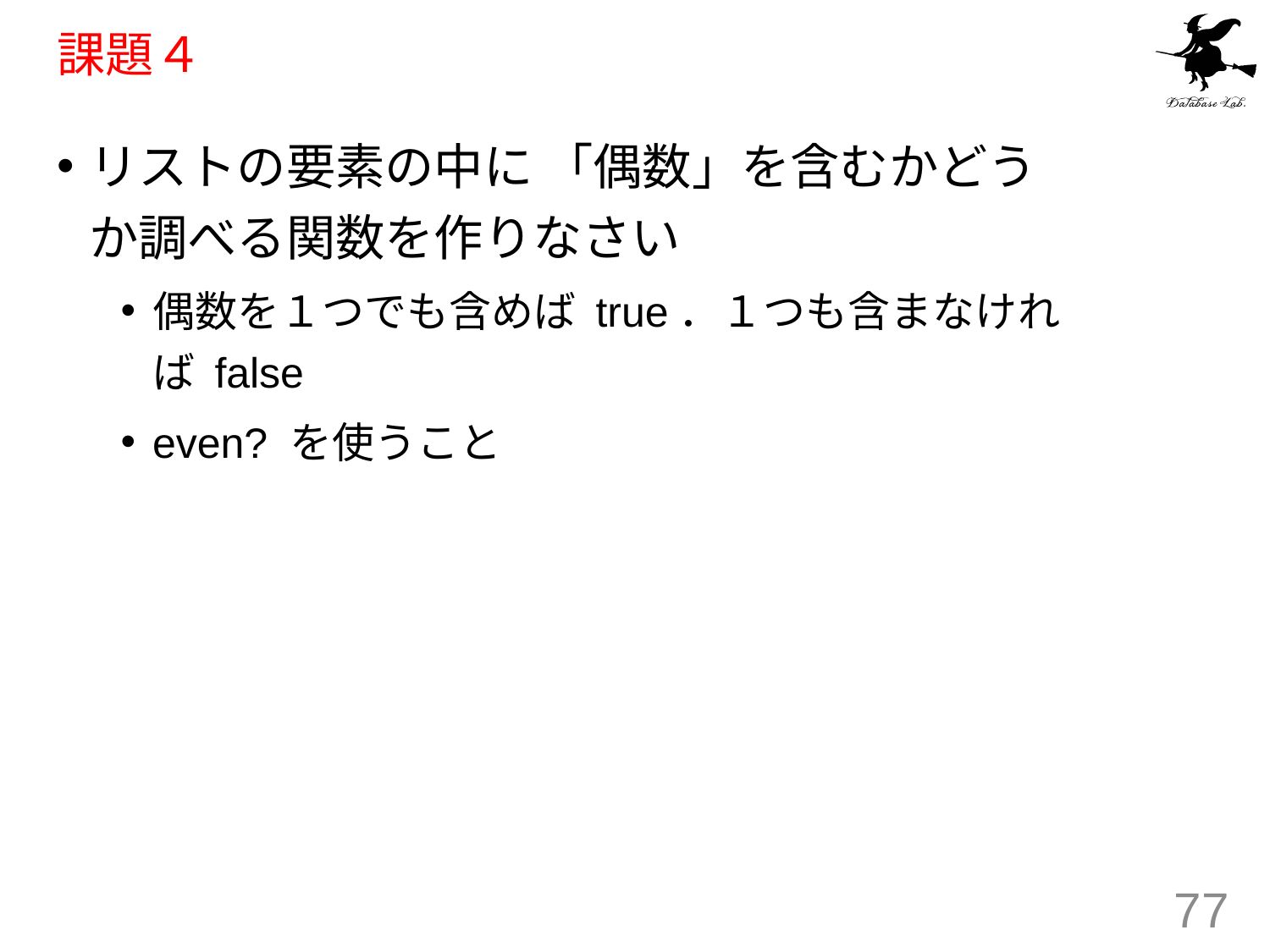

# 課題４
リストの要素の中に 「偶数」を含むかどうか調べる関数を作りなさい
偶数を１つでも含めば true．１つも含まなければ false
even? を使うこと
77